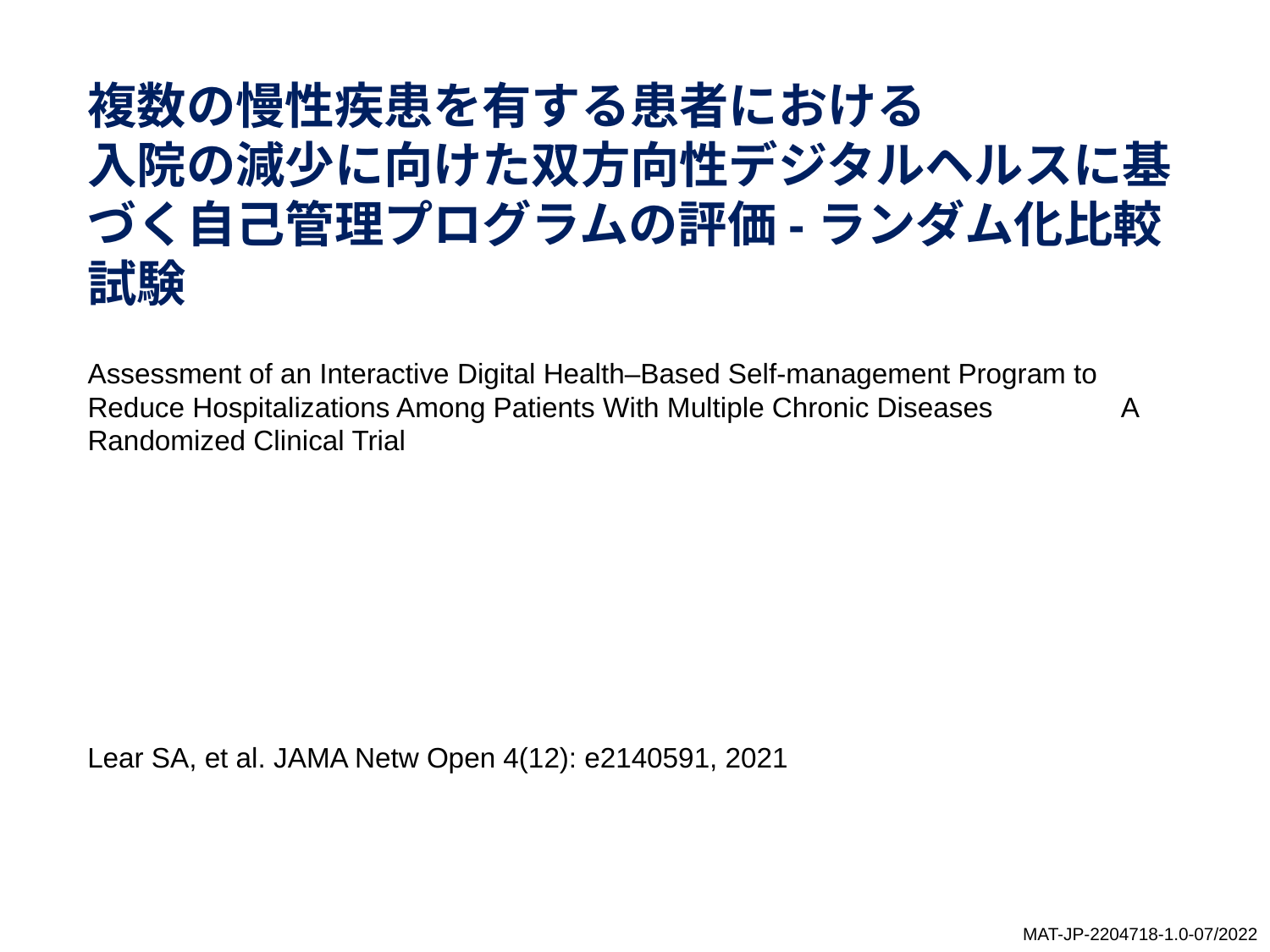

複数の慢性疾患を有する患者における
入院の減少に向けた双方向性デジタルヘルスに基づく自己管理プログラムの評価-ランダム化比較試験
Assessment of an Interactive Digital Health–Based Self-management Program to Reduce Hospitalizations Among Patients With Multiple Chronic Diseases　　　　A Randomized Clinical Trial
Lear SA, et al. JAMA Netw Open 4(12): e2140591, 2021
MAT-JP-2204718-1.0‐07/2022